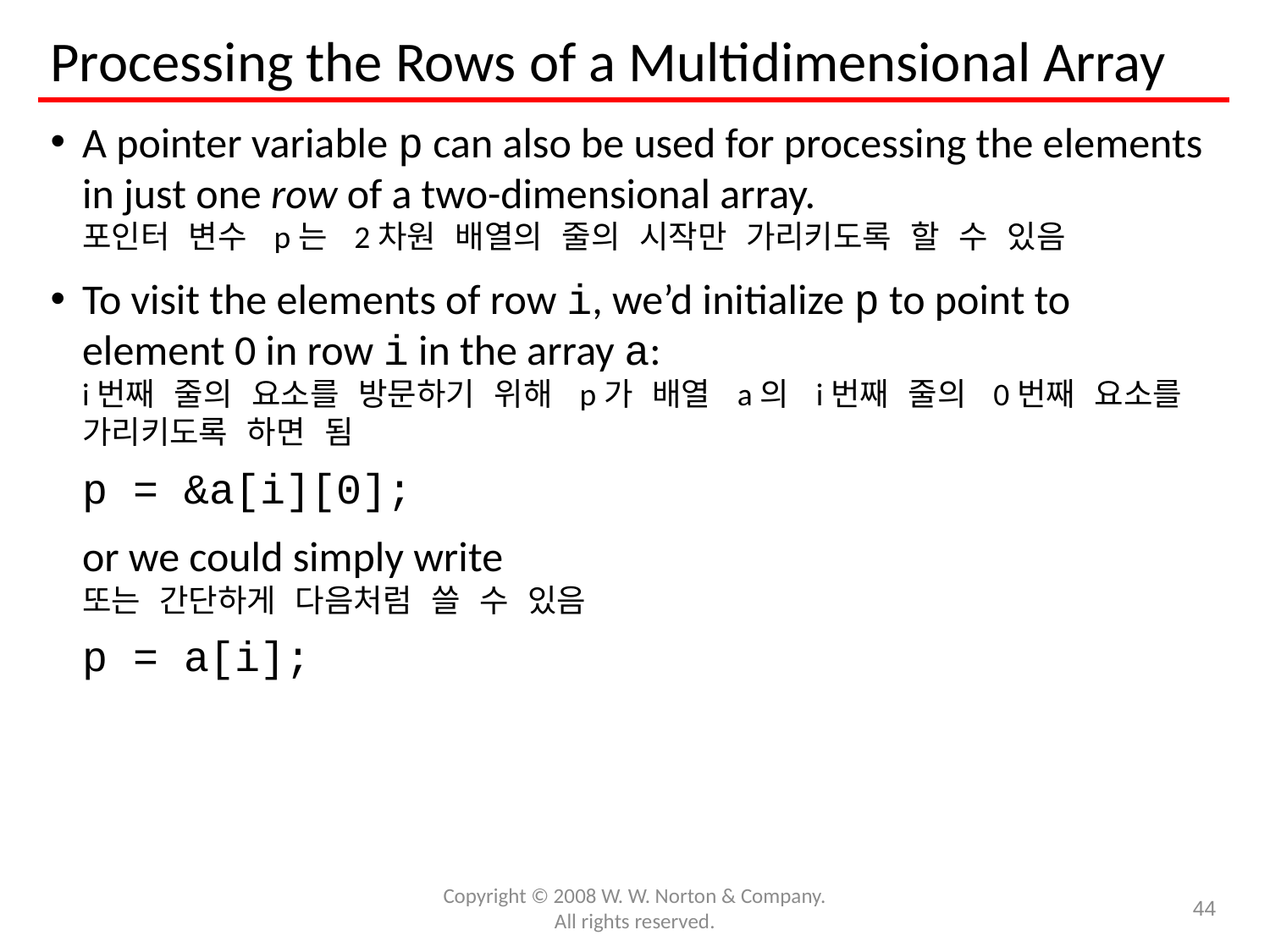

# Processing the Rows of a Multidimensional Array
A pointer variable p can also be used for processing the elements in just one row of a two-dimensional array.
포인터 변수 p는 2차원 배열의 줄의 시작만 가리키도록 할 수 있음
To visit the elements of row i, we’d initialize p to point to element 0 in row i in the array a:
i번째 줄의 요소를 방문하기 위해 p가 배열 a의 i번째 줄의 0번째 요소를 가리키도록 하면 됨
	p = &a[i][0];
	or we could simply write
또는 간단하게 다음처럼 쓸 수 있음
	p = a[i];
Copyright © 2008 W. W. Norton & Company.
All rights reserved.
44